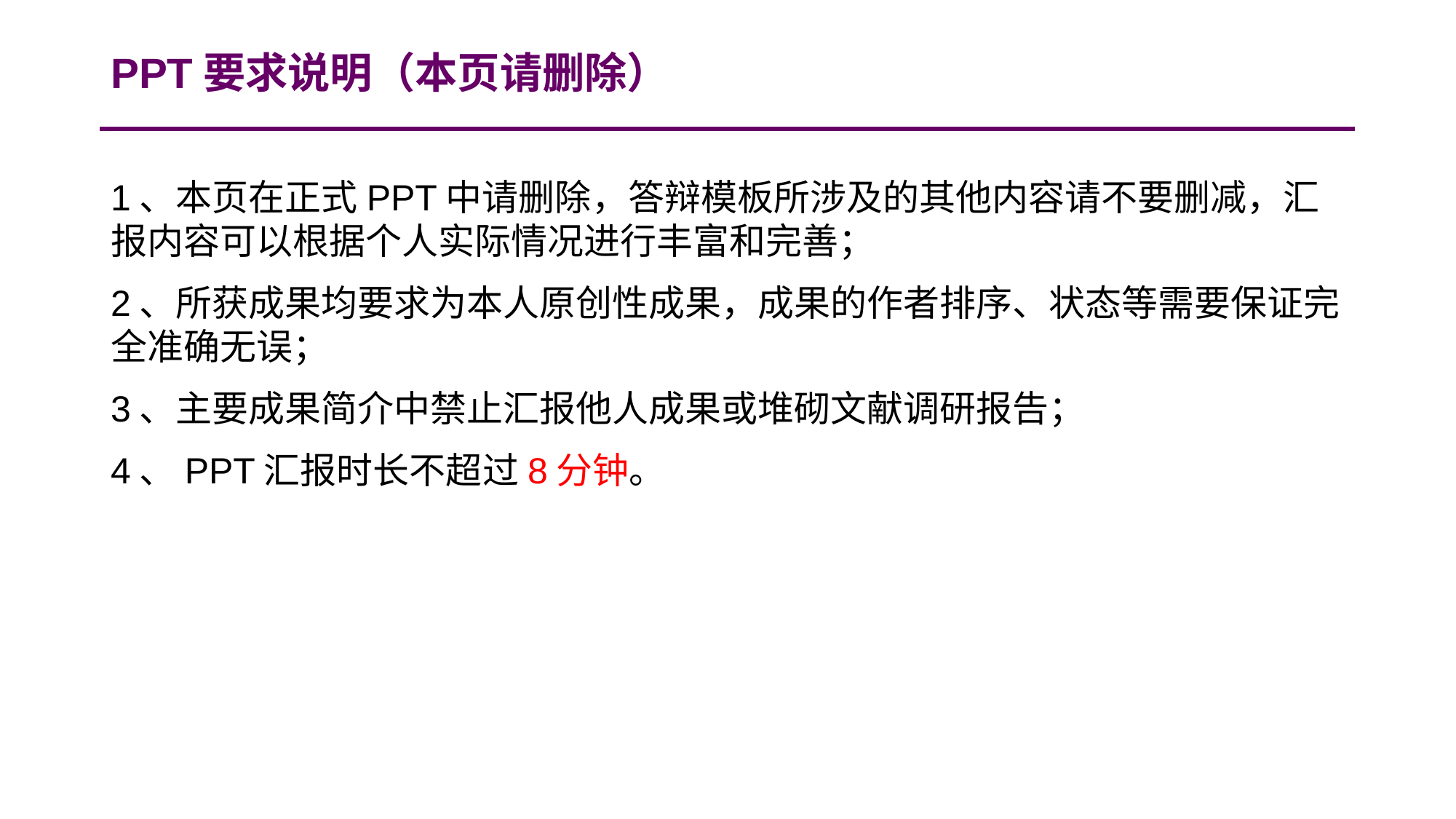

# PPT要求说明（本页请删除）
1、本页在正式PPT中请删除，答辩模板所涉及的其他内容请不要删减，汇报内容可以根据个人实际情况进行丰富和完善；
2、所获成果均要求为本人原创性成果，成果的作者排序、状态等需要保证完全准确无误；
3、主要成果简介中禁止汇报他人成果或堆砌文献调研报告；
4、PPT汇报时长不超过8分钟。